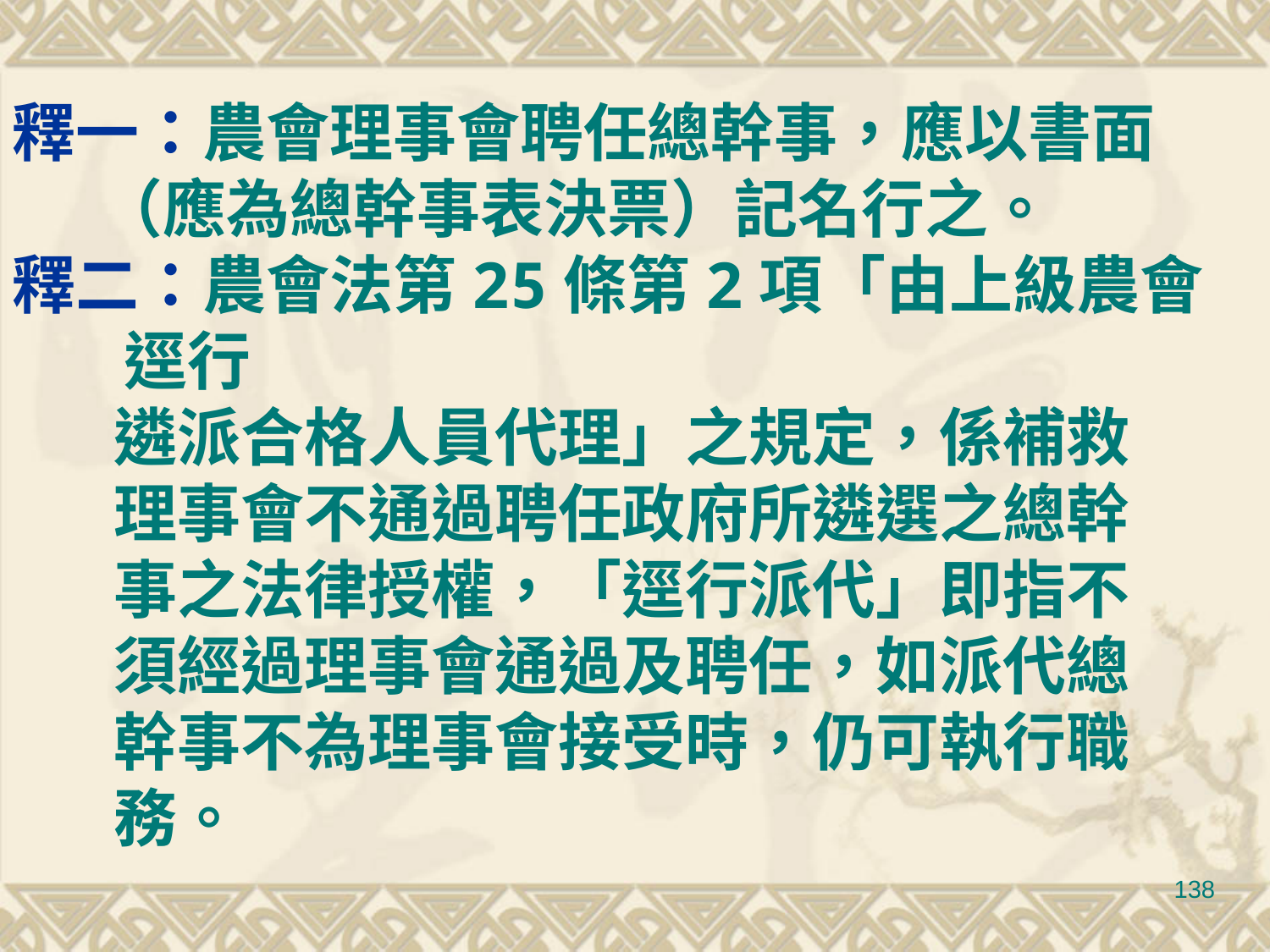

釋一：農會理事會聘任總幹事，應以書面
     （應為總幹事表決票）記名行之。
釋二：農會法第25條第2項「由上級農會逕行
      遴派合格人員代理」之規定，係補救
      理事會不通過聘任政府所遴選之總幹
      事之法律授權，「逕行派代」即指不
      須經過理事會通過及聘任，如派代總
      幹事不為理事會接受時，仍可執行職
      務。
138